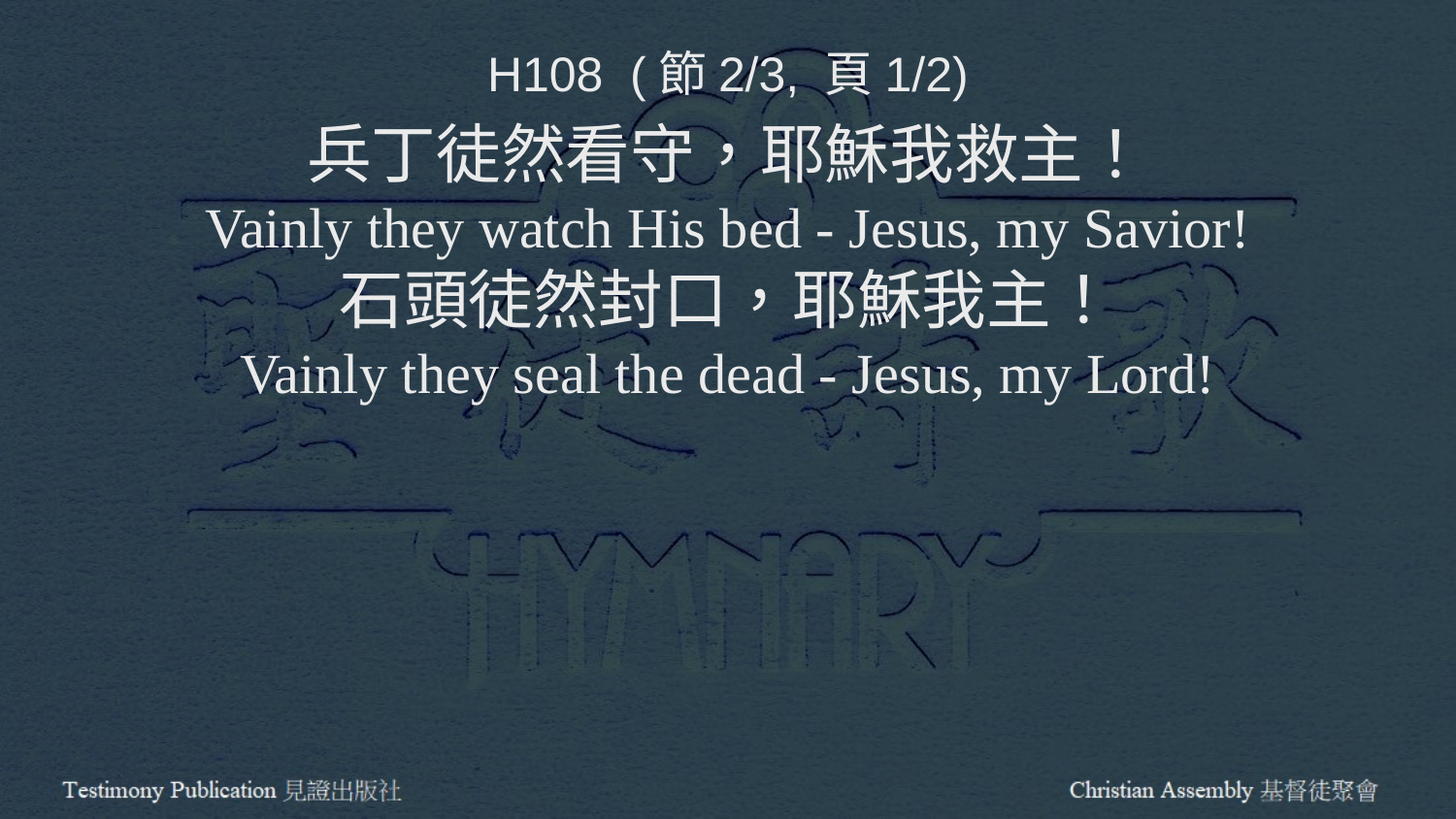

H108  (節2/3, 頁1/2)
兵丁徒然看守，耶穌我救主！
Vainly they watch His bed - Jesus, my Savior!
石頭徒然封口，耶穌我主！
Vainly they seal the dead - Jesus, my Lord!